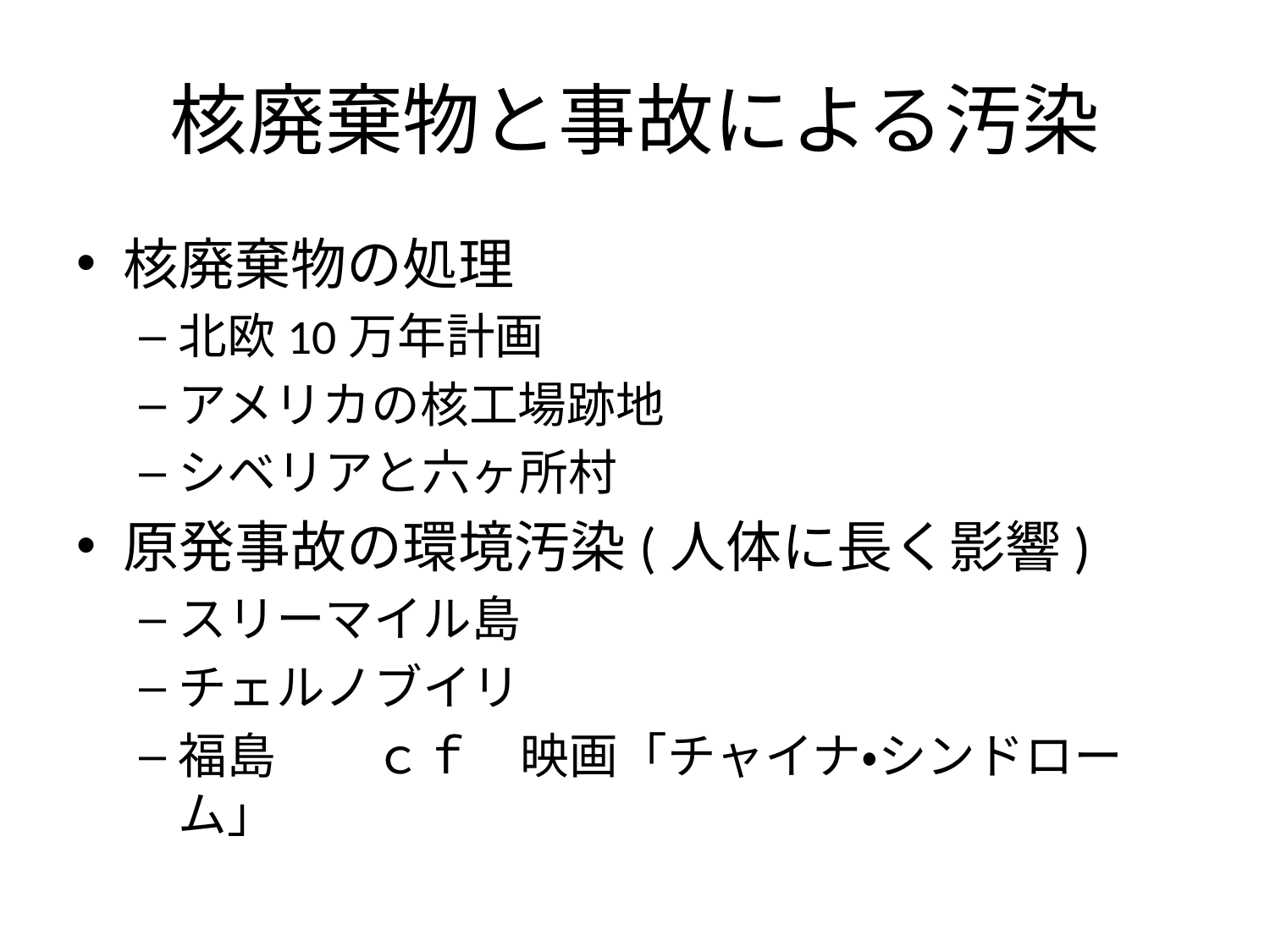

# 核廃棄物と事故による汚染
核廃棄物の処理
北欧10万年計画
アメリカの核工場跡地
シベリアと六ヶ所村
原発事故の環境汚染(人体に長く影響)
スリーマイル島
チェルノブイリ
福島　　ｃｆ　映画「チャイナ・シンドローム」